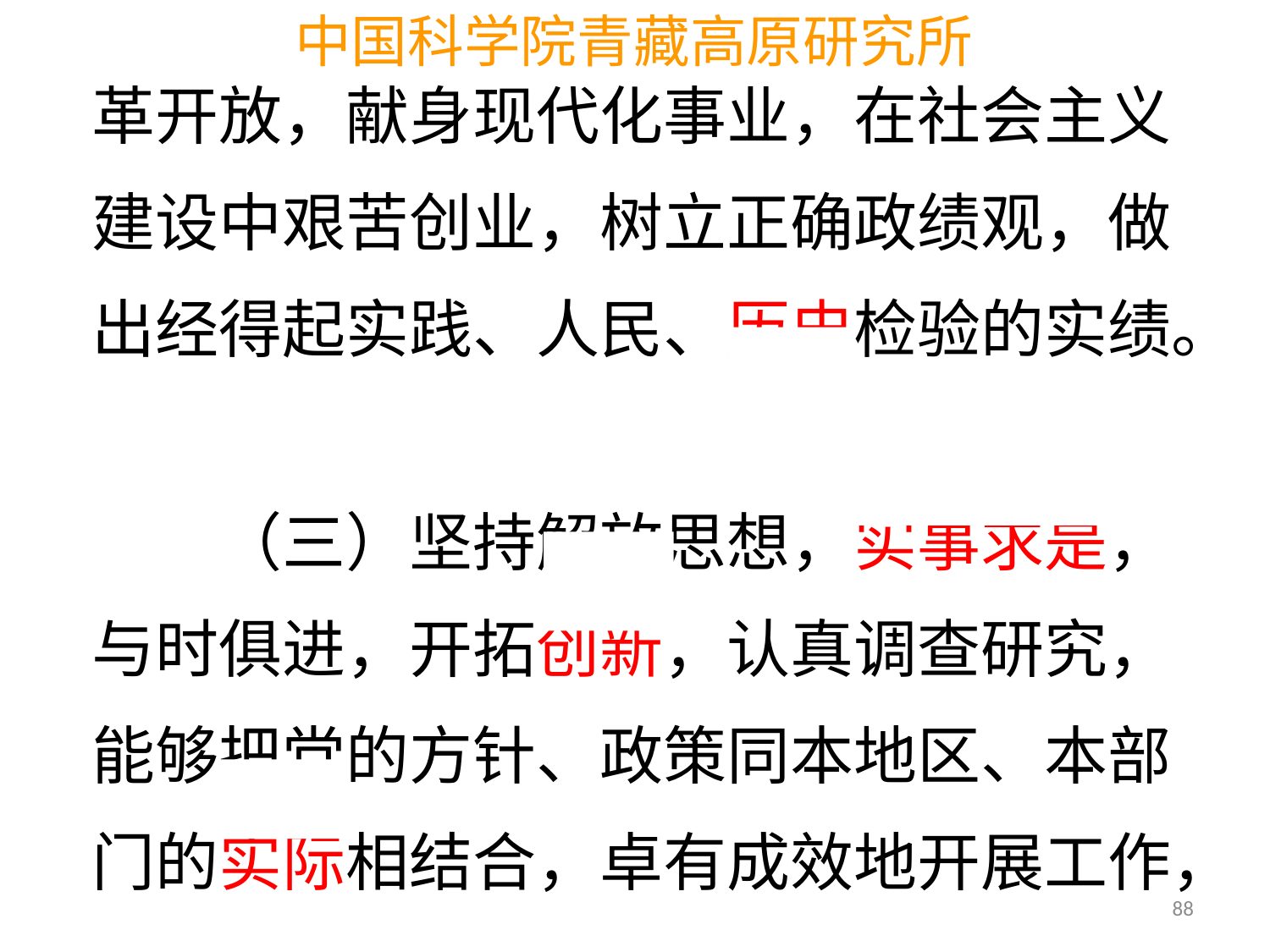

# 革开放，献身现代化事业，在社会主义建设中艰苦创业，树立正确政绩观，做出经得起实践、人民、历史检验的实绩。 　　（三）坚持解放思想，实事求是，与时俱进，开拓创新，认真调查研究，能够把党的方针、政策同本地区、本部门的实际相结合，卓有成效地开展工作，

88